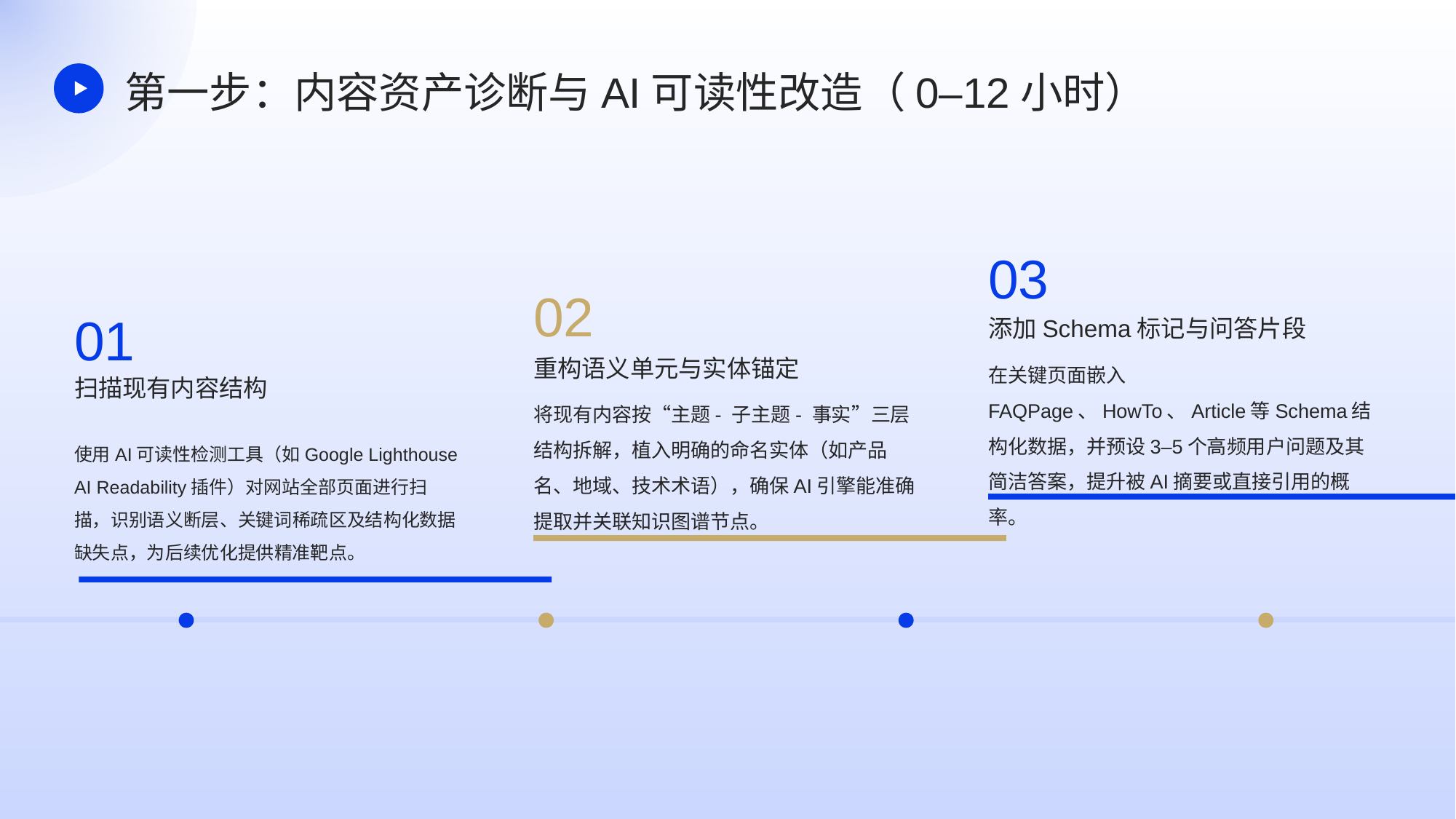

第一步：内容资产诊断与AI可读性改造（0–12小时）

03
02
01
添加Schema标记与问答片段
在关键页面嵌入FAQPage、HowTo、Article等Schema结构化数据，并预设3–5个高频用户问题及其简洁答案，提升被AI摘要或直接引用的概率。
重构语义单元与实体锚定
扫描现有内容结构
将现有内容按“主题- 子主题- 事实”三层结构拆解，植入明确的命名实体（如产品名、地域、技术术语），确保AI引擎能准确提取并关联知识图谱节点。
使用AI可读性检测工具（如Google Lighthouse AI Readability插件）对网站全部页面进行扫描，识别语义断层、关键词稀疏区及结构化数据缺失点，为后续优化提供精准靶点。